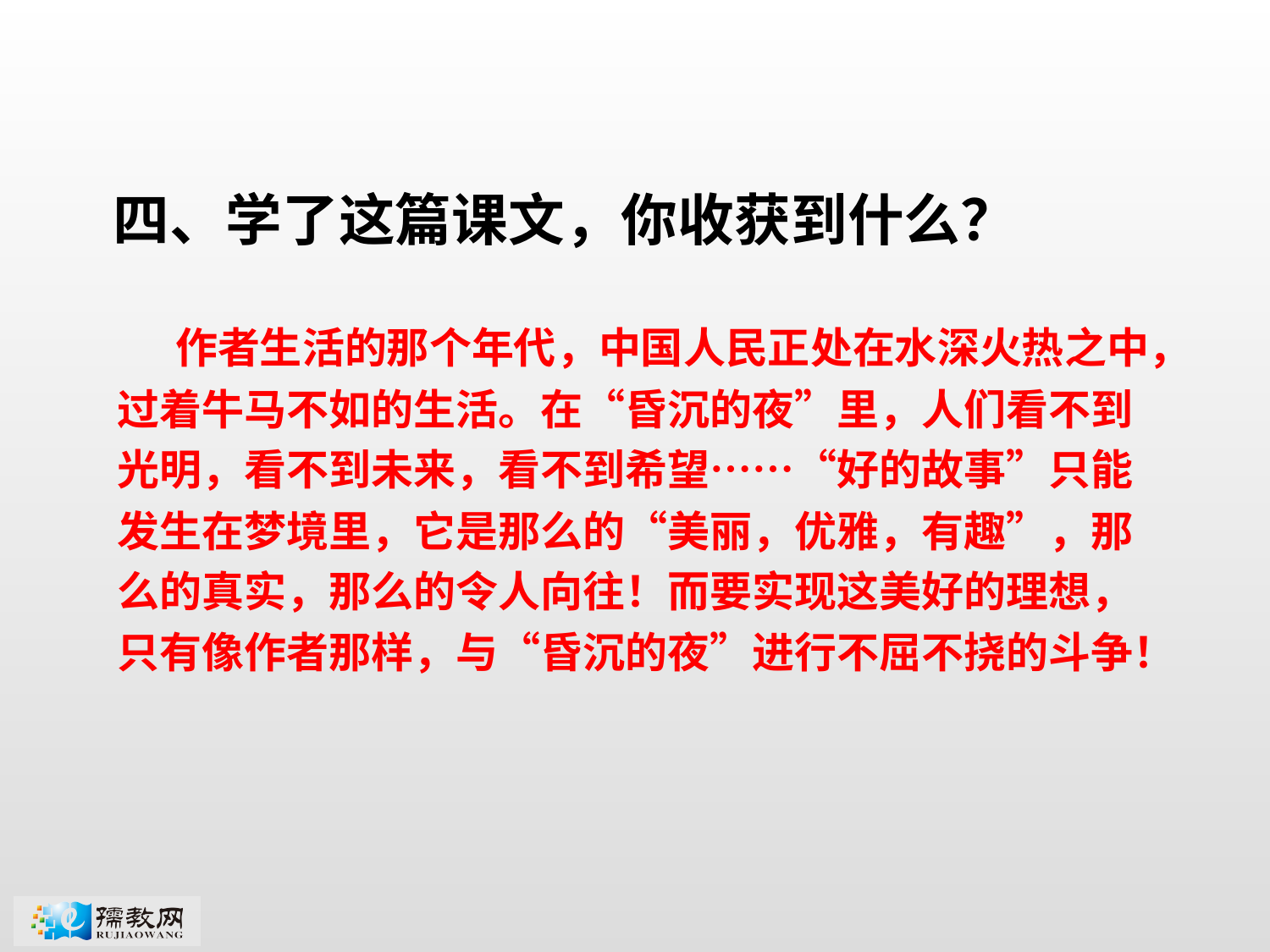

四、学了这篇课文，你收获到什么？
     作者生活的那个年代，中国人民正处在水深火热之中，过着牛马不如的生活。在“昏沉的夜”里，人们看不到光明，看不到未来，看不到希望……“好的故事”只能发生在梦境里，它是那么的“美丽，优雅，有趣”，那么的真实，那么的令人向往！而要实现这美好的理想，只有像作者那样，与“昏沉的夜”进行不屈不挠的斗争！